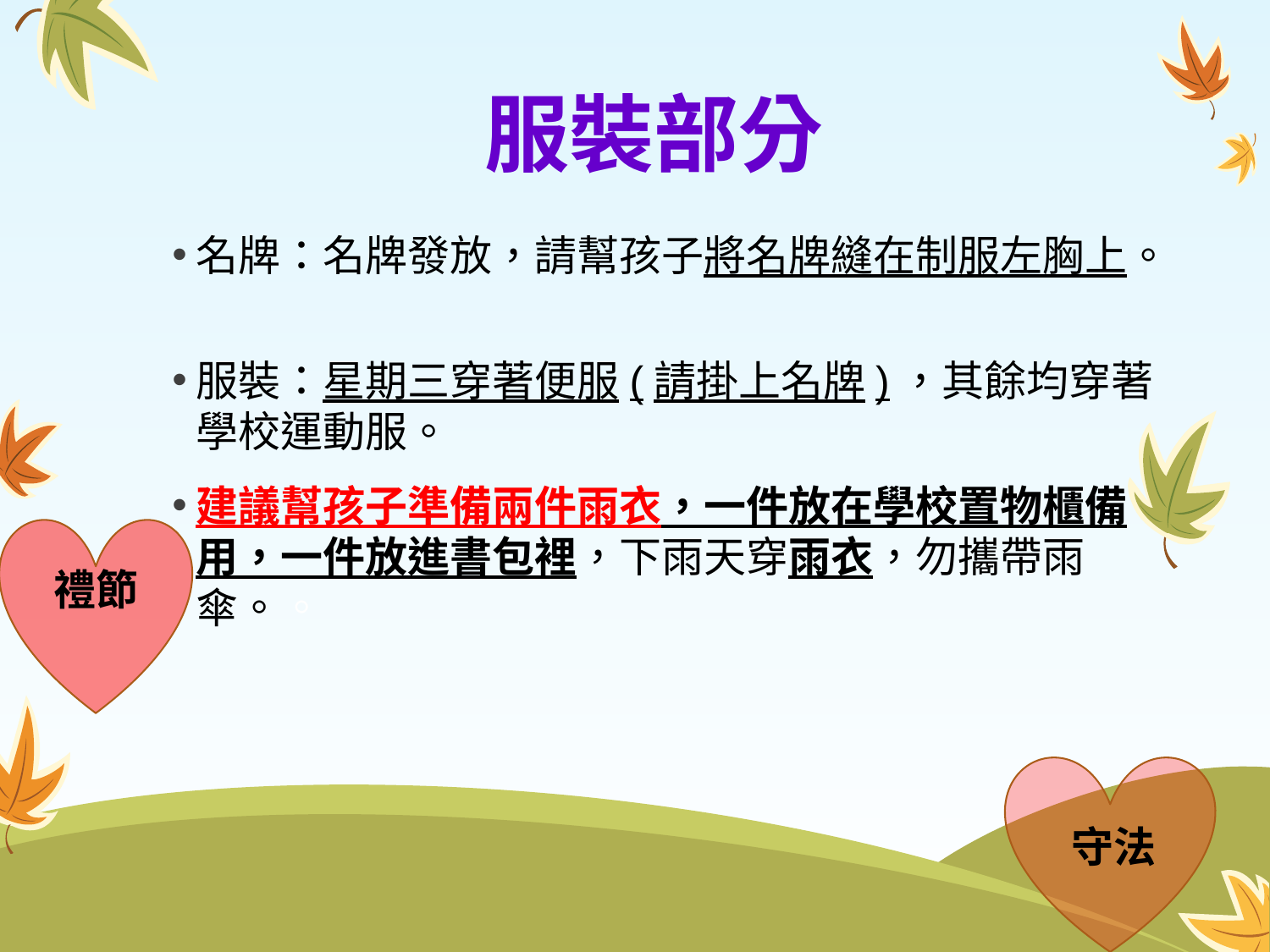

# 服裝部分
名牌：名牌發放，請幫孩子將名牌縫在制服左胸上。
服裝：星期三穿著便服(請掛上名牌)，其餘均穿著學校運動服。
建議幫孩子準備兩件雨衣，一件放在學校置物櫃備用，一件放進書包裡，下雨天穿雨衣，勿攜帶雨傘。。

禮節

守法